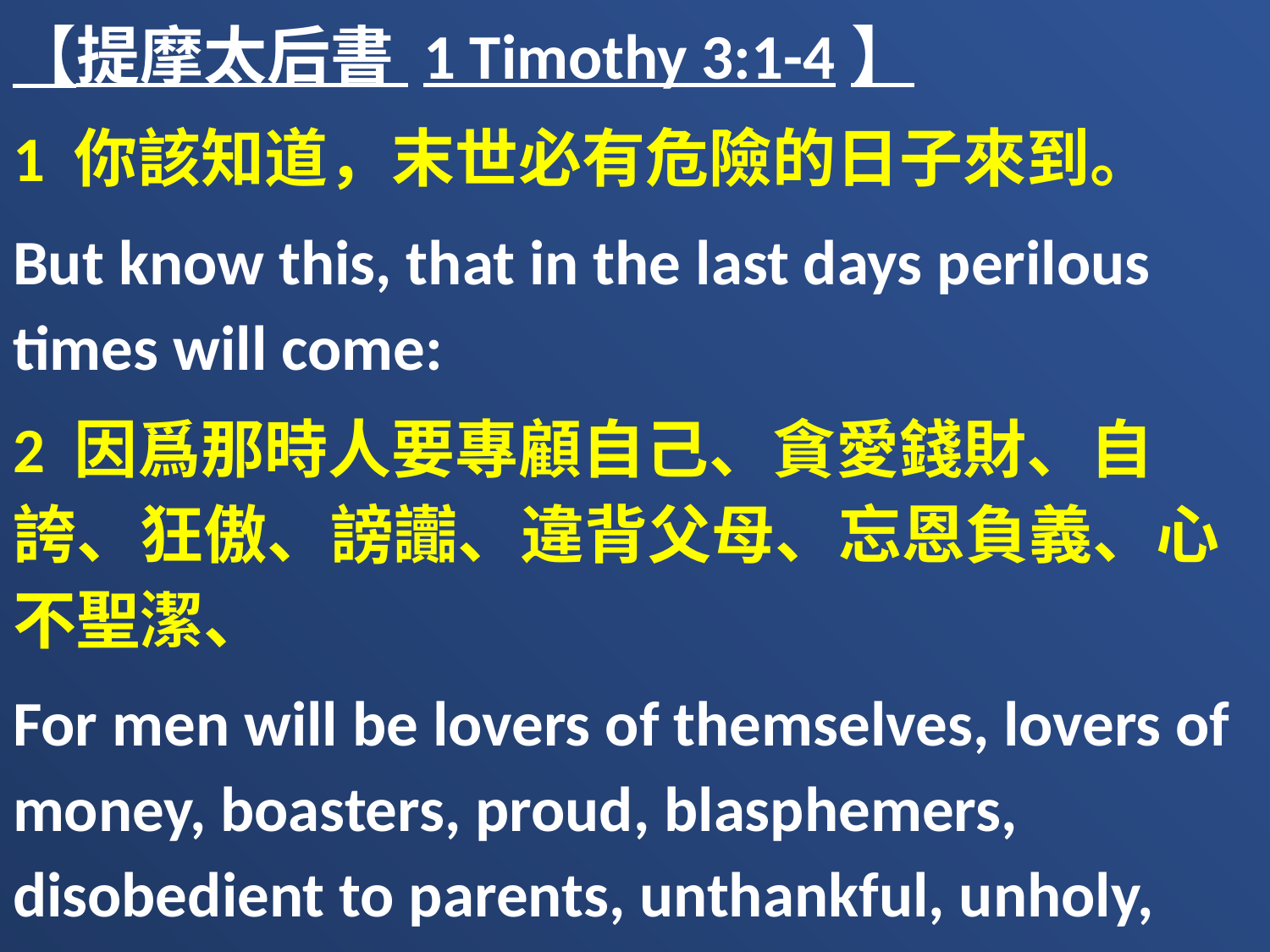

【提摩太后書 1 Timothy 3:1-4】
1 你該知道，末世必有危險的日子來到。
But know this, that in the last days perilous times will come:
2 因爲那時人要專顧自己、貪愛錢財、自誇、狂傲、謗讟、違背父母、忘恩負義、心不聖潔、
For men will be lovers of themselves, lovers of money, boasters, proud, blasphemers, disobedient to parents, unthankful, unholy,